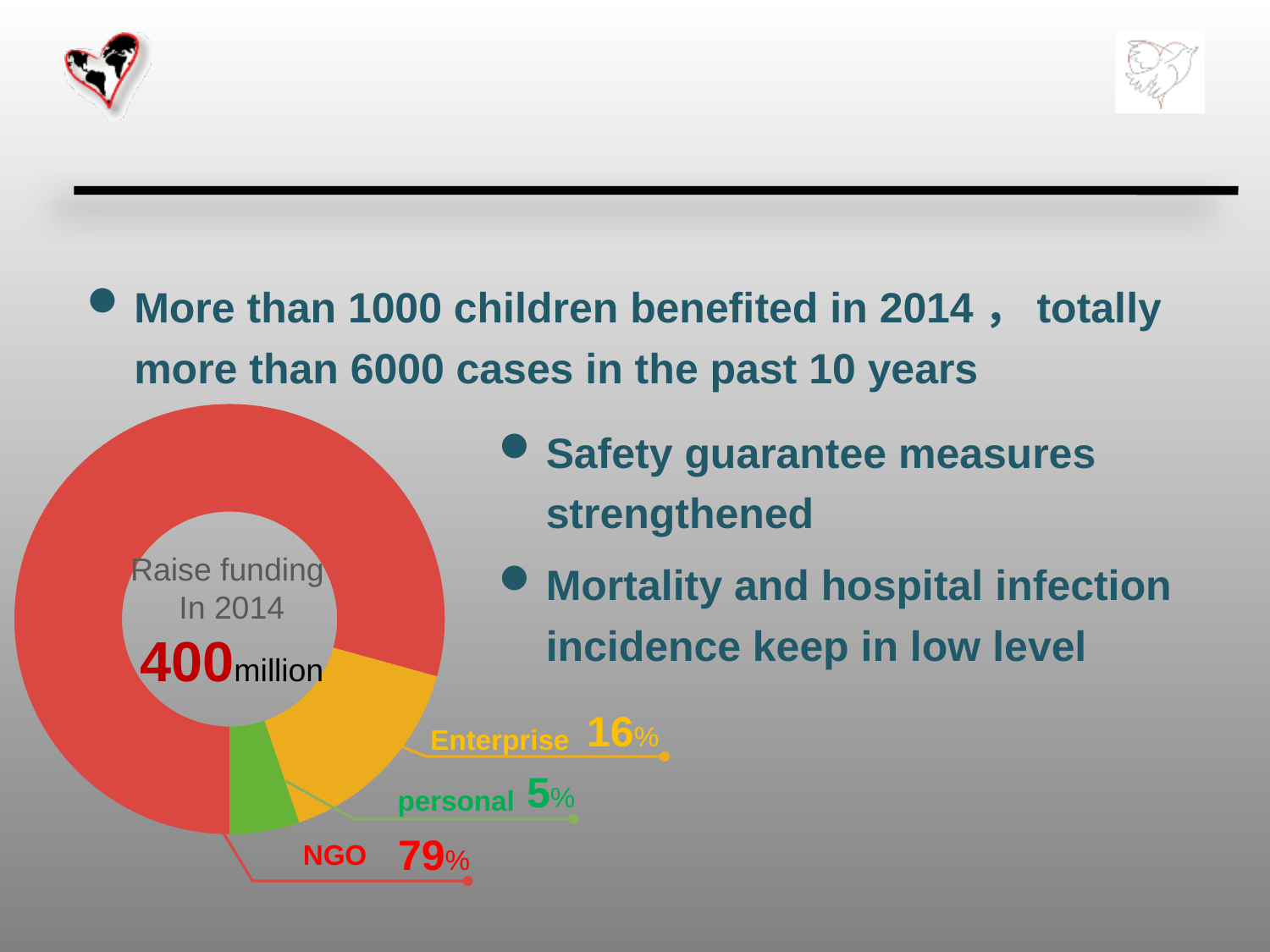

More than 1000 children benefited in 2014，totally more than 6000 cases in the past 10 years

### Chart

| Category | 上海儿童医学中心2011年度基金来源分类表 收入 |
|---|---|
| 非营利机构或团体 | 4318632.19 |
| 企业 | 842208.6699999989 |
| 个人 | 285398.6 |
Safety guarantee measures strengthened
Mortality and hospital infection incidence keep in low level
Raise funding
In 2014
400million
16%
Enterprise

5%
personal

79%
NGO